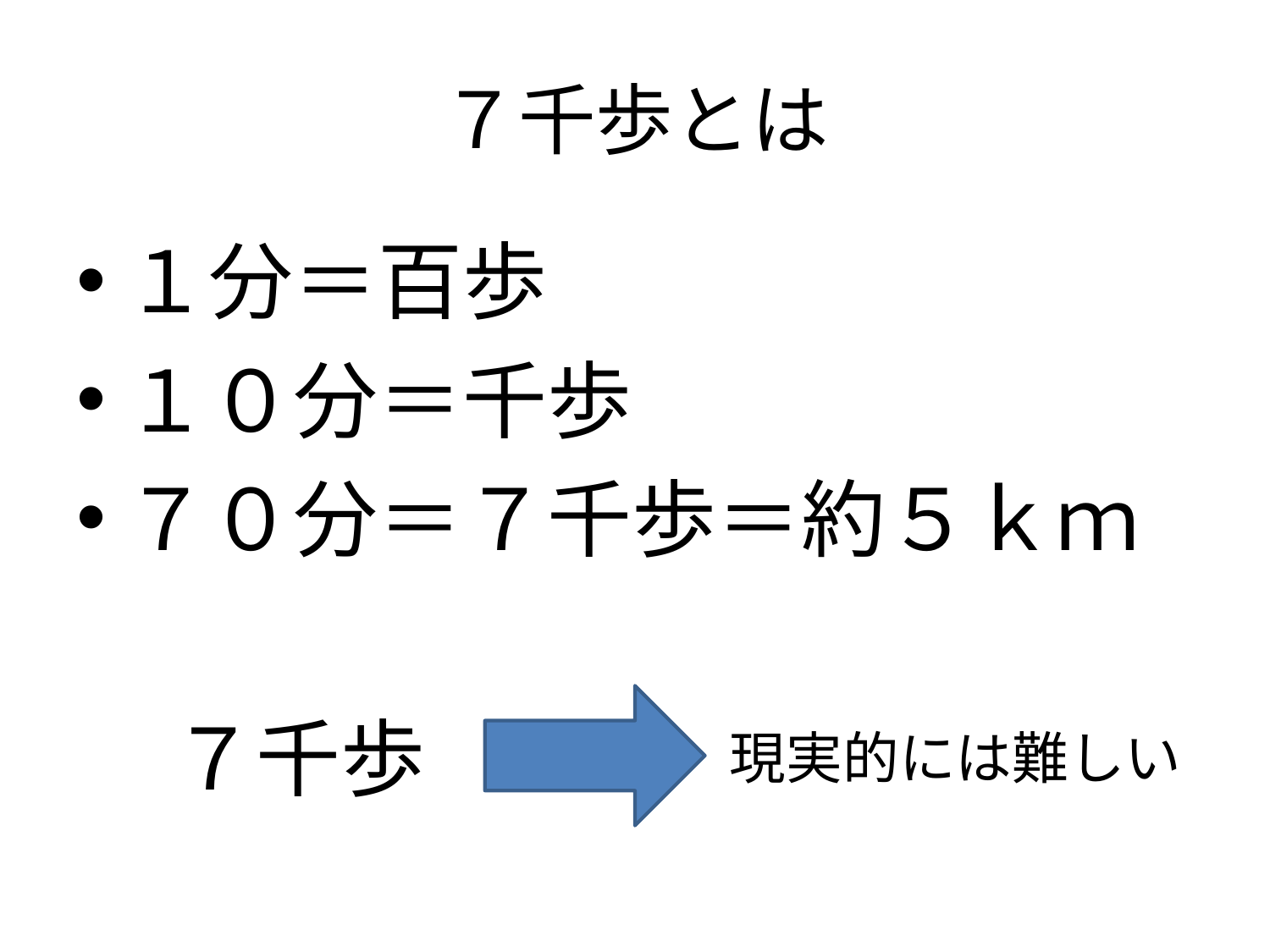

# ７千歩とは
１分＝百歩
１０分＝千歩
７０分＝７千歩＝約５ｋｍ

７千歩
現実的には難しい